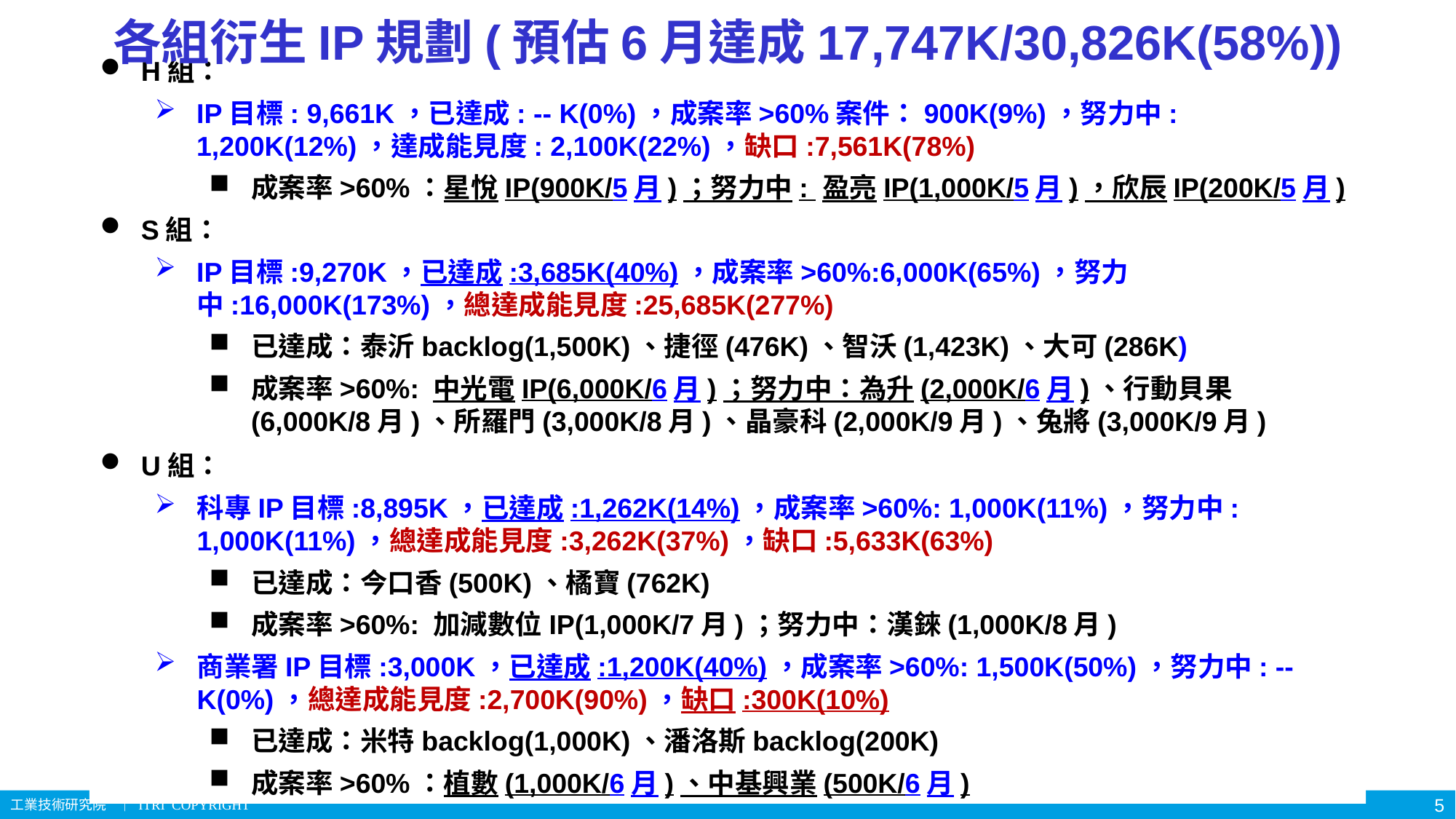

各組衍生IP規劃(預估6月達成17,747K/30,826K(58%))
H組：
IP目標: 9,661K，已達成: -- K(0%)，成案率>60%案件：900K(9%)，努力中: 1,200K(12%)，達成能見度: 2,100K(22%)，缺口:7,561K(78%)
成案率>60%：星悅IP(900K/5月)；努力中: 盈亮IP(1,000K/5月)，欣辰IP(200K/5月)
S組：
IP目標:9,270K，已達成:3,685K(40%)，成案率>60%:6,000K(65%)，努力中:16,000K(173%)，總達成能見度:25,685K(277%)
已達成：泰沂backlog(1,500K)、捷徑(476K)、智沃(1,423K)、大可(286K)
成案率>60%: 中光電IP(6,000K/6月)；努力中：為升(2,000K/6月)、行動貝果(6,000K/8月)、所羅門(3,000K/8月)、晶豪科(2,000K/9月)、兔將(3,000K/9月)
U組：
科專IP目標:8,895K，已達成:1,262K(14%)，成案率>60%: 1,000K(11%)，努力中: 1,000K(11%)，總達成能見度:3,262K(37%)，缺口:5,633K(63%)
已達成：今口香(500K)、橘寶(762K)
成案率>60%: 加減數位IP(1,000K/7月)；努力中：漢錸(1,000K/8月)
商業署IP目標:3,000K，已達成:1,200K(40%)，成案率>60%: 1,500K(50%)，努力中: -- K(0%)，總達成能見度:2,700K(90%)，缺口:300K(10%)
已達成：米特backlog(1,000K)、潘洛斯backlog(200K)
成案率>60%：植數(1,000K/6月)、中基興業(500K/6月)